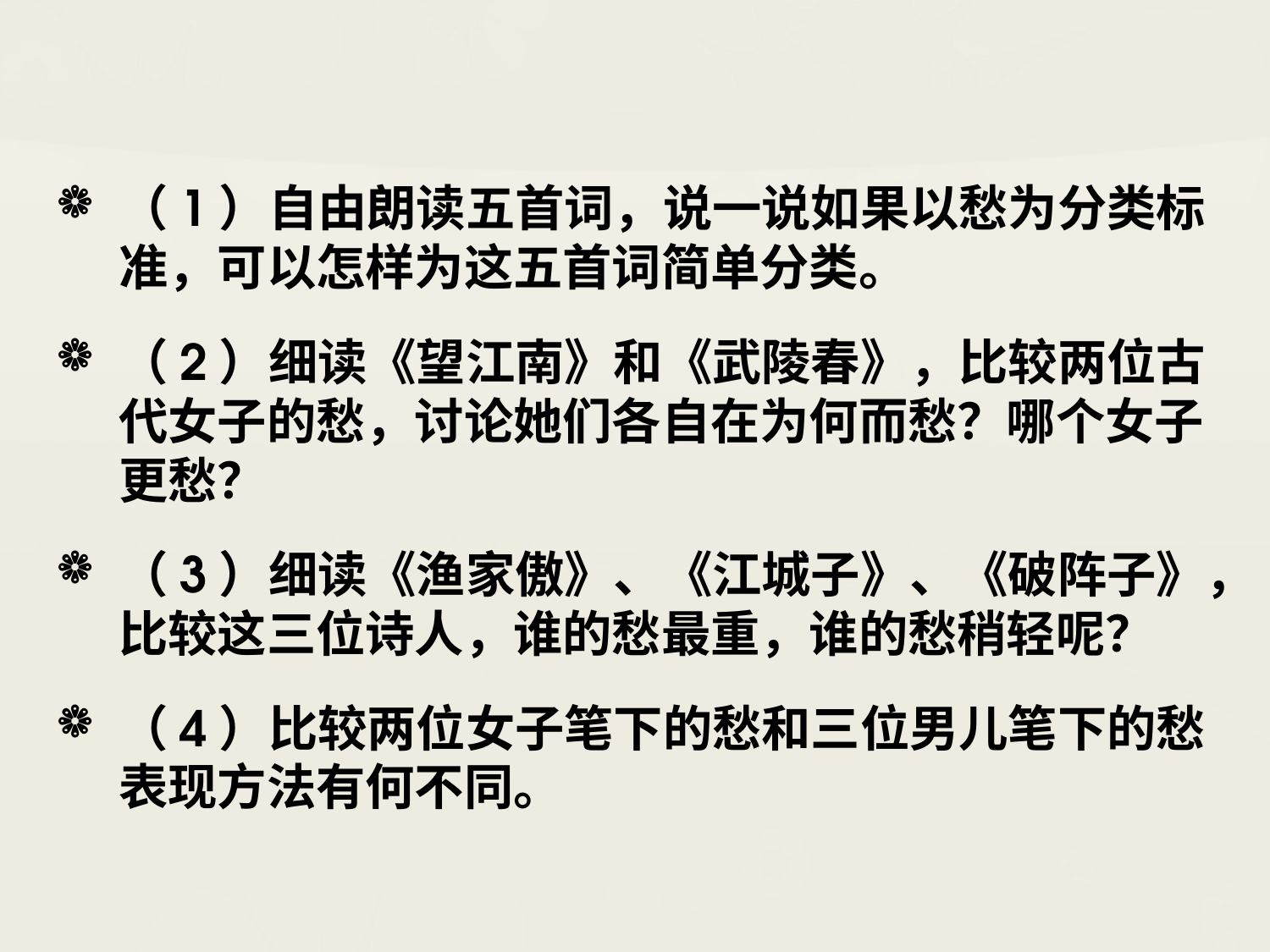

#
（1）自由朗读五首词，说一说如果以愁为分类标准，可以怎样为这五首词简单分类。
（2）细读《望江南》和《武陵春》，比较两位古代女子的愁，讨论她们各自在为何而愁？哪个女子更愁？
（3）细读《渔家傲》、《江城子》、《破阵子》，比较这三位诗人，谁的愁最重，谁的愁稍轻呢？
（4）比较两位女子笔下的愁和三位男儿笔下的愁表现方法有何不同。